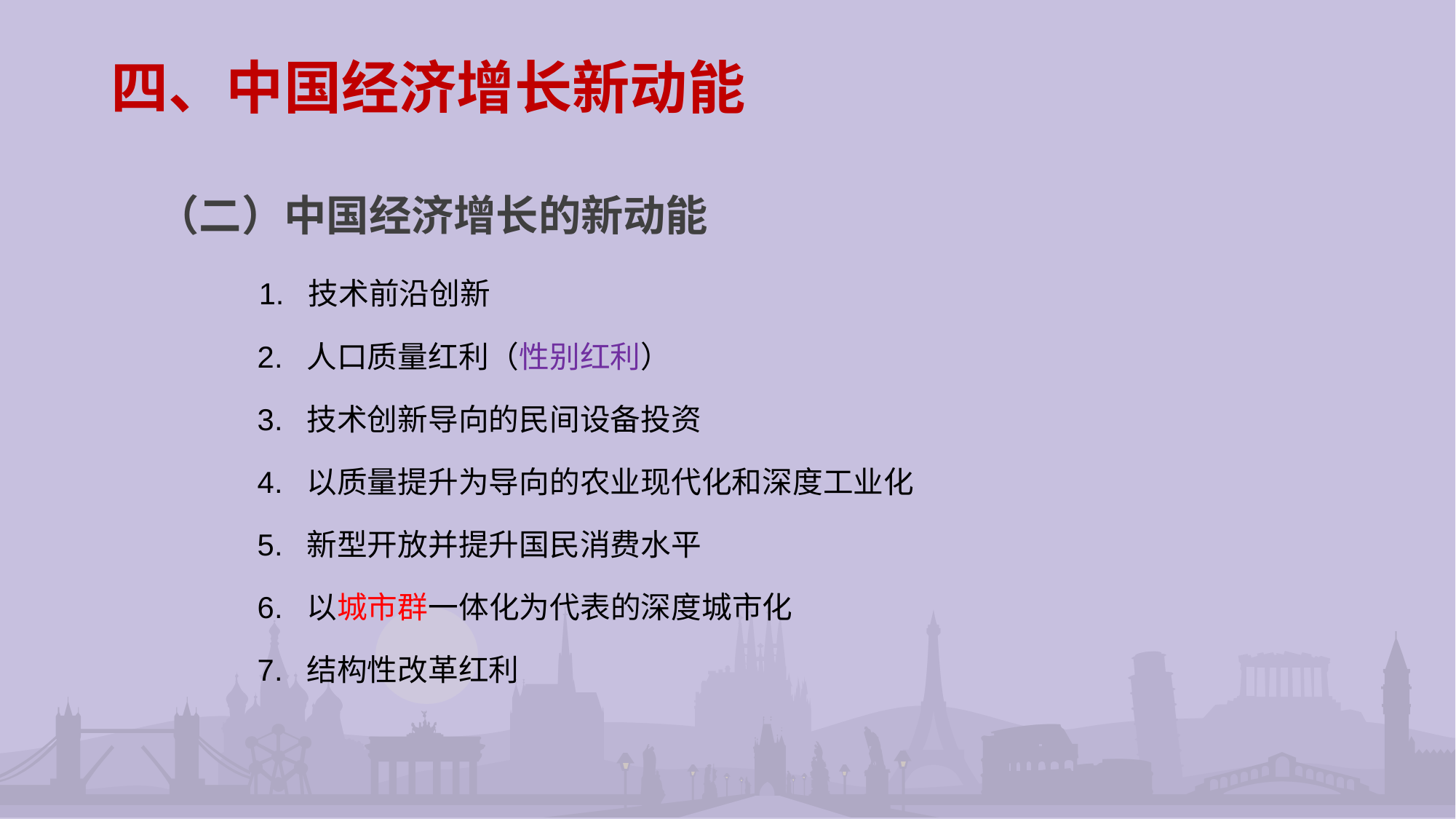

# 四、中国经济增长新动能
（二）中国经济增长的新动能
          1.  技术前沿创新
            2.  人口质量红利（性别红利）
            3.  技术创新导向的民间设备投资
            4.  以质量提升为导向的农业现代化和深度工业化
            5.  新型开放并提升国民消费水平
            6.  以城市群一体化为代表的深度城市化
            7.  结构性改革红利